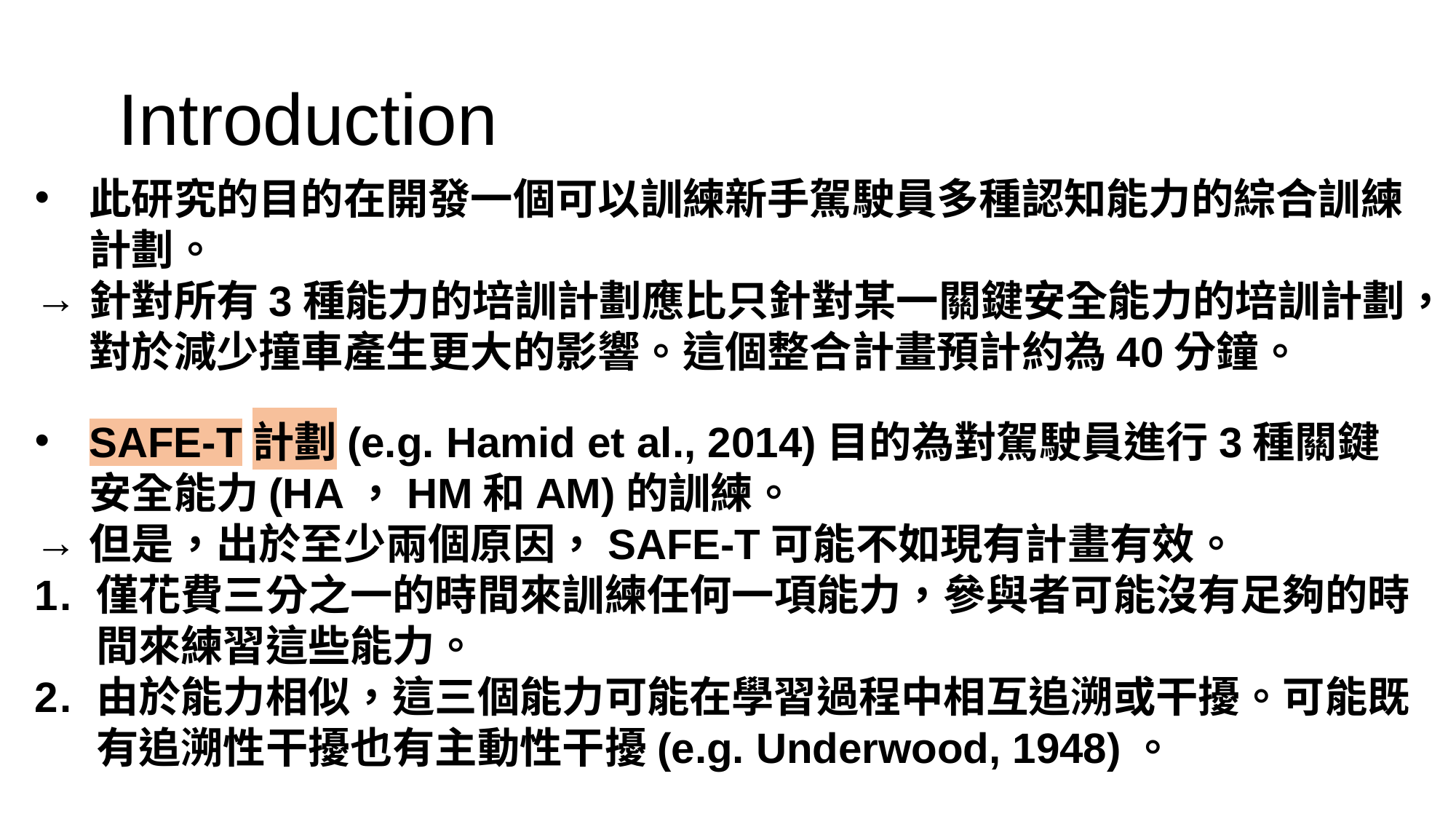

Introduction
此研究的目的在開發一個可以訓練新手駕駛員多種認知能力的綜合訓練計劃。
針對所有3種能力的培訓計劃應比只針對某一關鍵安全能力的培訓計劃，對於減少撞車產生更大的影響。這個整合計畫預計約為40分鐘。
SAFE-T計劃(e.g. Hamid et al., 2014)目的為對駕駛員進行3種關鍵安全能力(HA，HM和AM)的訓練。
但是，出於至少兩個原因，SAFE-T可能不如現有計畫有效。
僅花費三分之一的時間來訓練任何一項能力，參與者可能沒有足夠的時間來練習這些能力。
由於能力相似，這三個能力可能在學習過程中相互追溯或干擾。可能既有追溯性干擾也有主動性干擾(e.g. Underwood, 1948)。